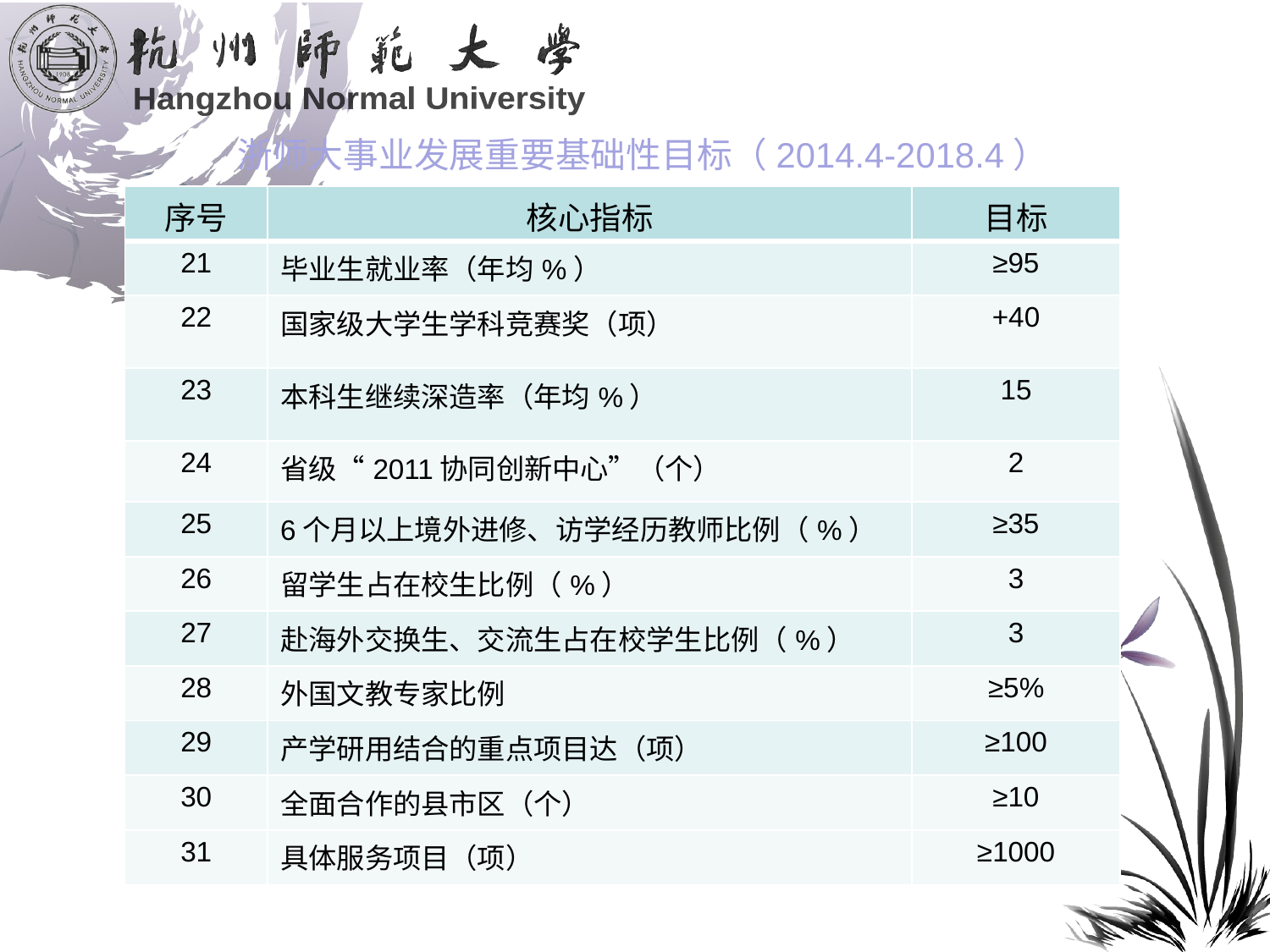

浙师大事业发展重要基础性目标（2014.4-2018.4）
| 序号 | 核心指标 | 目标 |
| --- | --- | --- |
| 21 | 毕业生就业率（年均%） | ≥95 |
| 22 | 国家级大学生学科竞赛奖（项） | +40 |
| 23 | 本科生继续深造率（年均%） | 15 |
| 24 | 省级“2011协同创新中心”（个） | 2 |
| 25 | 6个月以上境外进修、访学经历教师比例（%） | ≥35 |
| 26 | 留学生占在校生比例（%） | 3 |
| 27 | 赴海外交换生、交流生占在校学生比例（%） | 3 |
| 28 | 外国文教专家比例 | ≥5% |
| 29 | 产学研用结合的重点项目达（项） | ≥100 |
| 30 | 全面合作的县市区（个） | ≥10 |
| 31 | 具体服务项目（项） | ≥1000 |